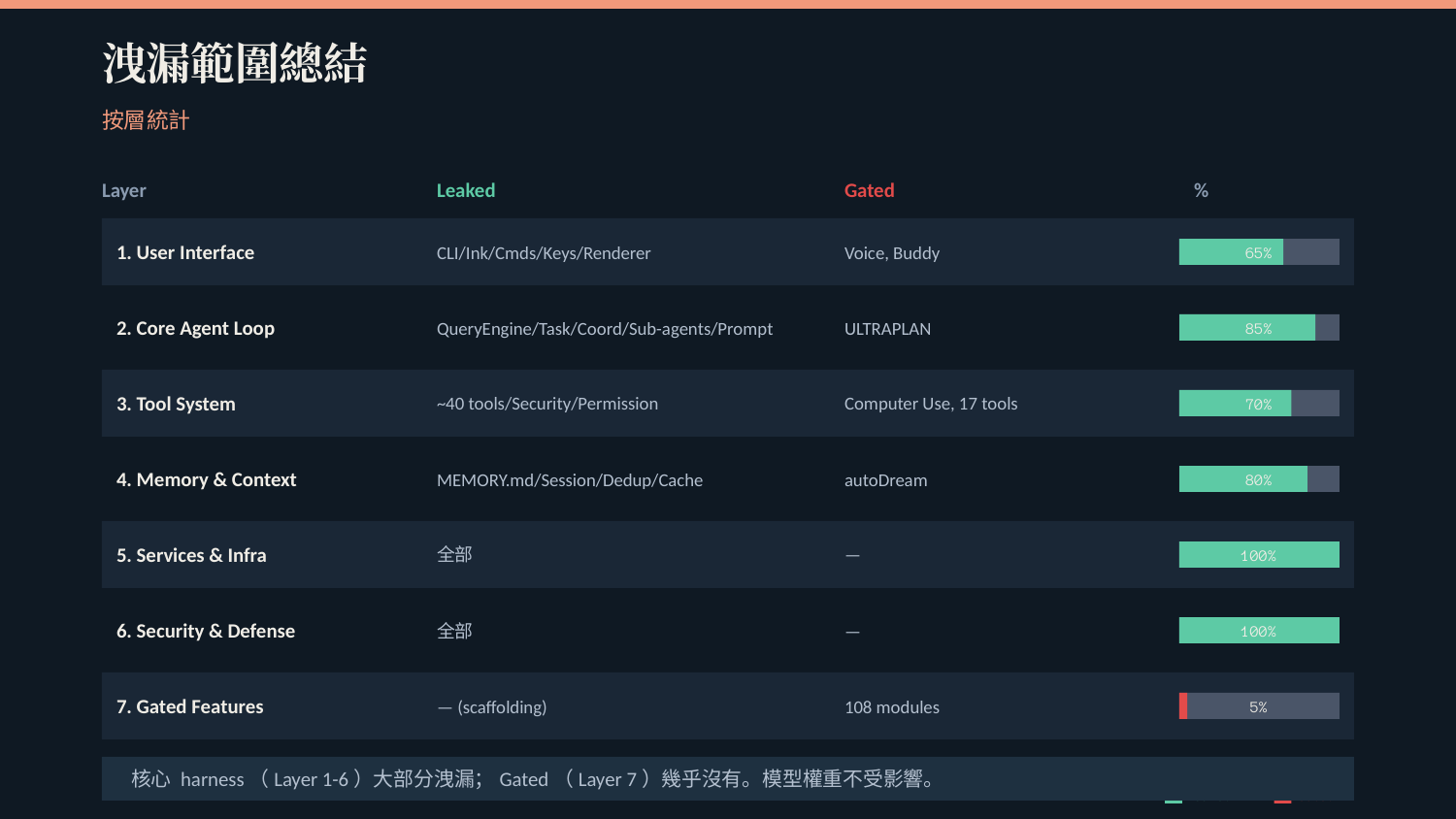

洩漏範圍總結
按層統計
Layer
Leaked
Gated
%

1. User Interface
CLI/Ink/Cmds/Keys/Renderer
Voice, Buddy

65%

2. Core Agent Loop
QueryEngine/Task/Coord/Sub-agents/Prompt
ULTRAPLAN

85%

3. Tool System
~40 tools/Security/Permission
Computer Use, 17 tools

70%

4. Memory & Context
MEMORY.md/Session/Dedup/Cache
autoDream

80%

5. Services & Infra
全部
—

100%

6. Security & Defense
全部
—

100%

7. Gated Features
— (scaffolding)
108 modules

5%

核心 harness（Layer 1-6）大部分洩漏；Gated（Layer 7）幾乎沒有。模型權重不受影響。
Leaked
Gated